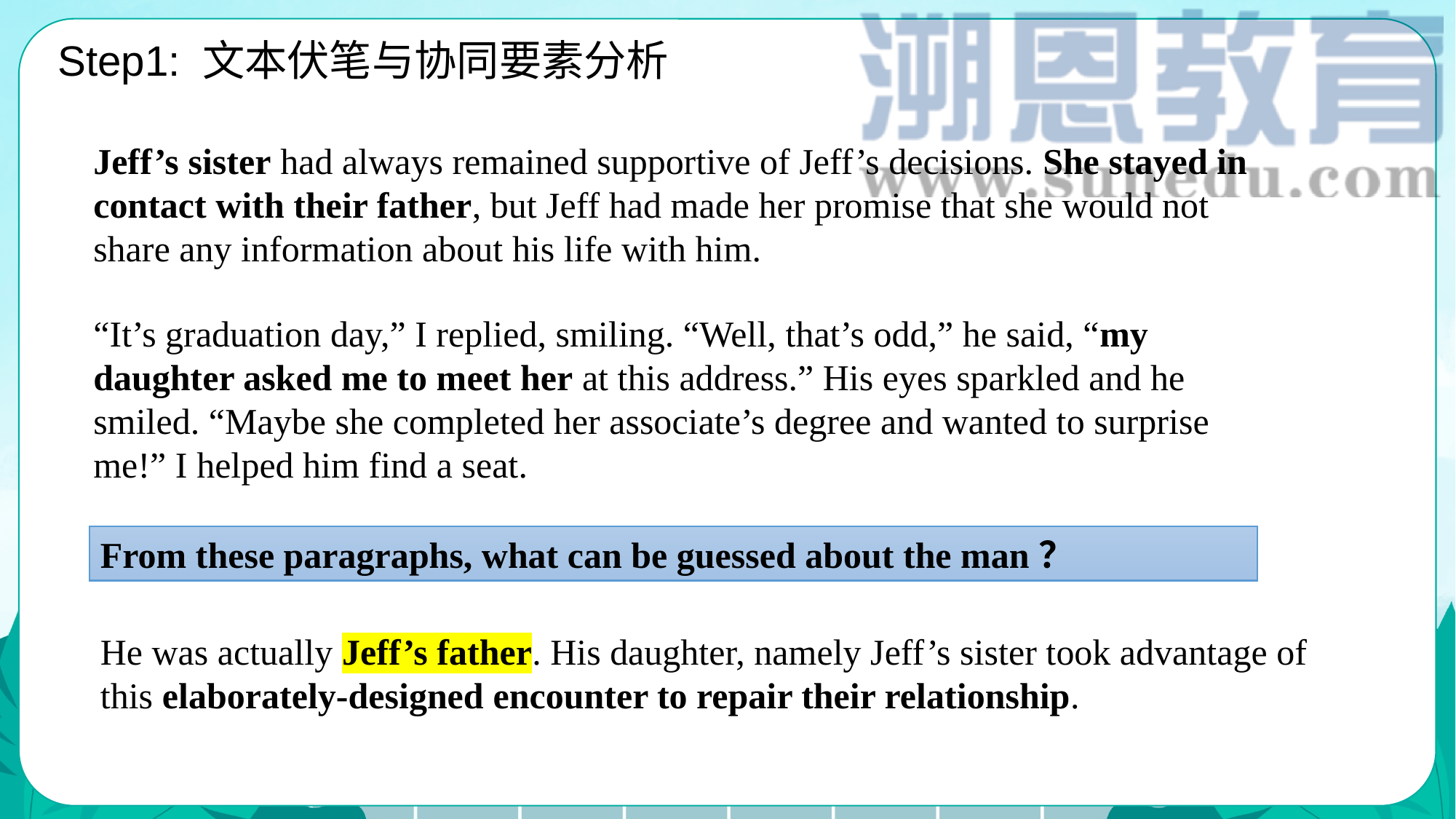

Step1: 文本伏笔与协同要素分析
Jeff’s sister had always remained supportive of Jeff’s decisions. She stayed in contact with their father, but Jeff had made her promise that she would not share any information about his life with him.
“It’s graduation day,” I replied, smiling. “Well, that’s odd,” he said, “my daughter asked me to meet her at this address.” His eyes sparkled and he smiled. “Maybe she completed her associate’s degree and wanted to surprise me!” I helped him find a seat.
From these paragraphs, what can be guessed about the man？
He was actually Jeff’s father. His daughter, namely Jeff’s sister took advantage of this elaborately-designed encounter to repair their relationship.